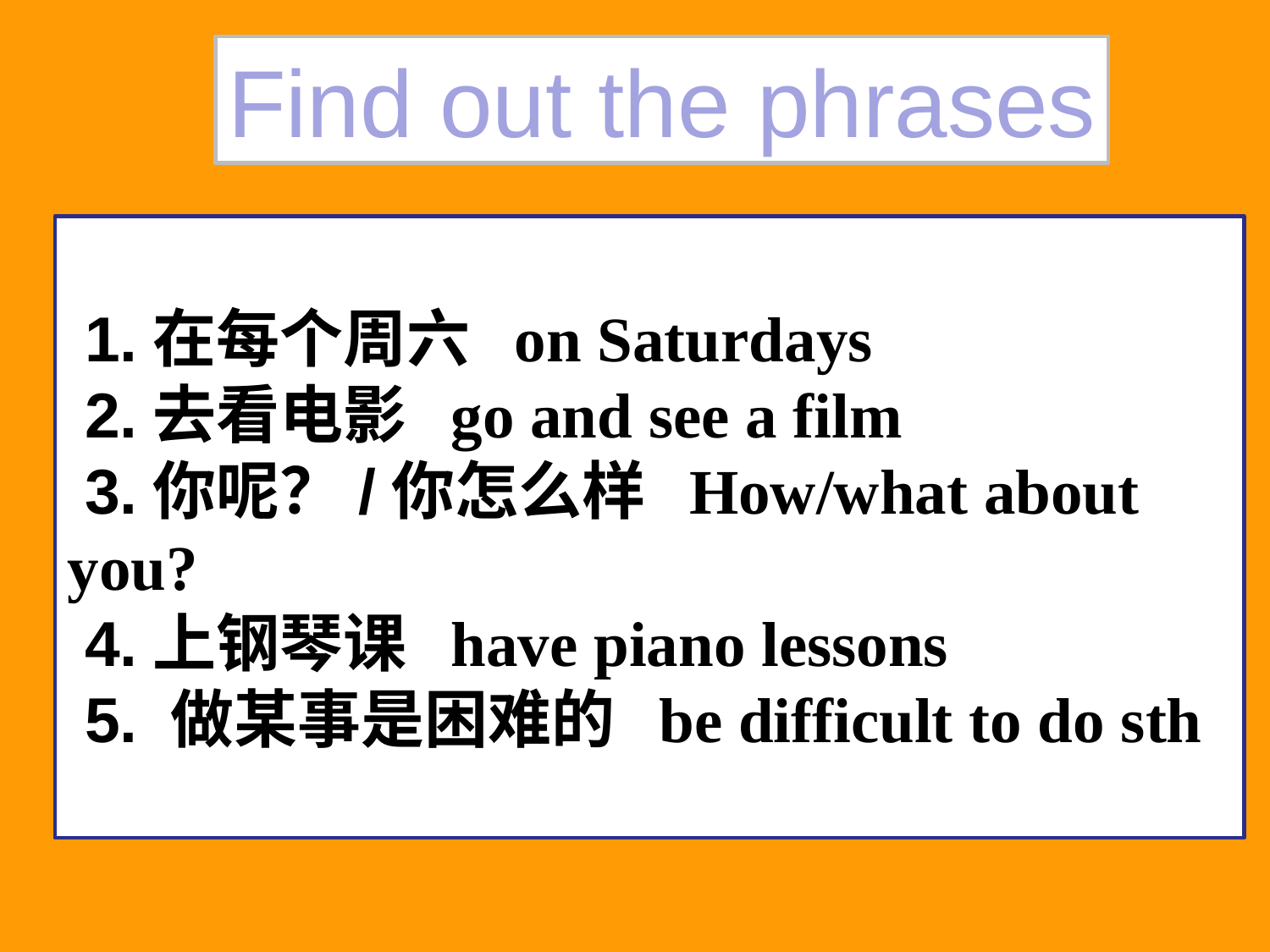

Find out the phrases

 1.在每个周六  on Saturdays
 2.去看电影  go and see a film
 3.你呢？/你怎么样  How/what about you?
 4.上钢琴课  have piano lessons
 5. 做某事是困难的  be difficult to do sth